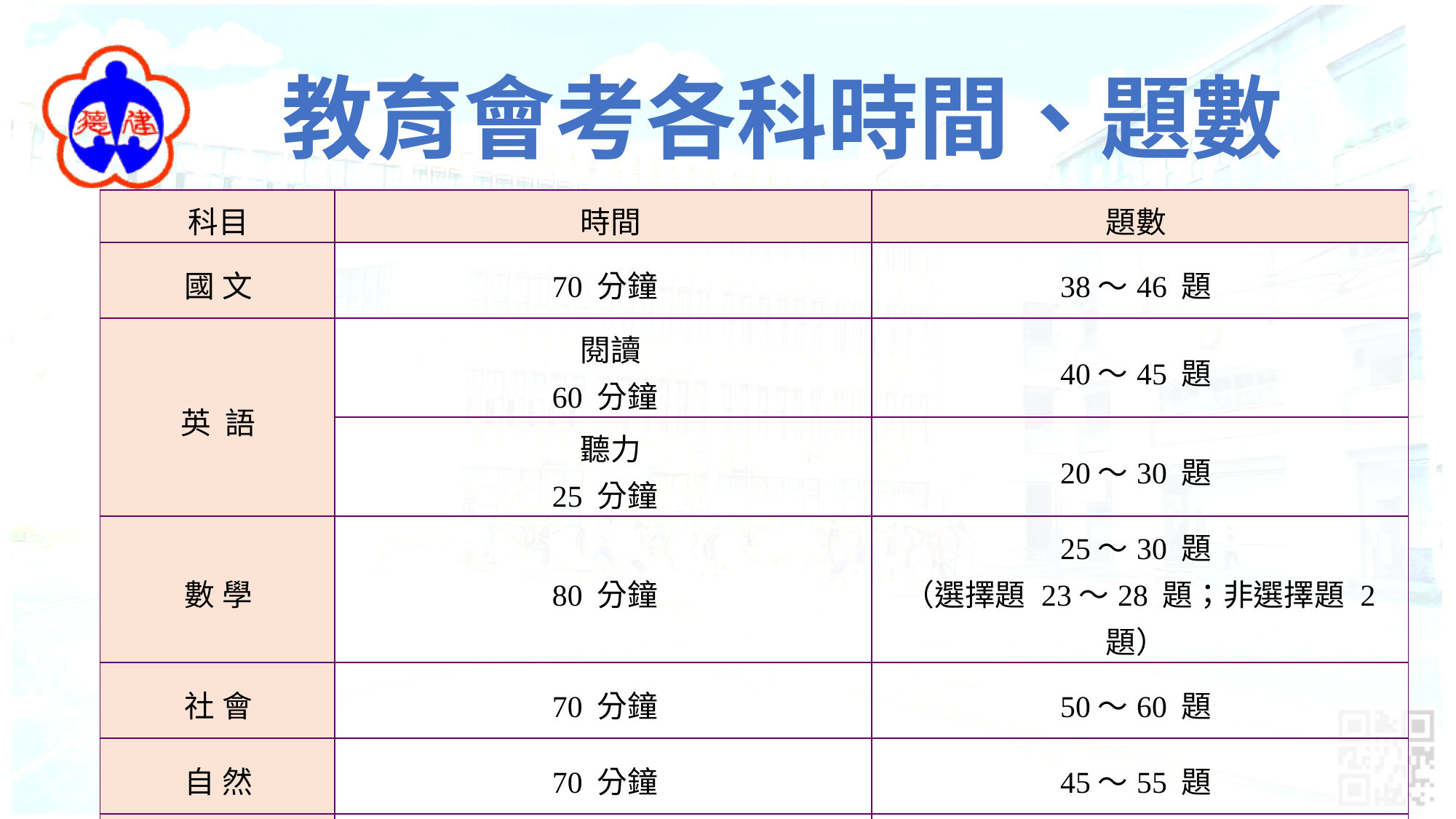

# 教育會考各科時間、題數
| 科目 | 時間 | 題數 |
| --- | --- | --- |
| 國 文 | 70 分鐘 | 38～46 題 |
| 英 語 | 閱讀 60 分鐘 | 40～45 題 |
|  | 聽力 25 分鐘 | 20～30 題 |
| 數 學 | 80 分鐘 | 25～30 題 （選擇題 23～28 題；非選擇題 2 題） |
| 社 會 | 70 分鐘 | 50～60 題 |
| 自 然 | 70 分鐘 | 45～55 題 |
| 寫作 測驗 | 50 分鐘 | 1 題 |